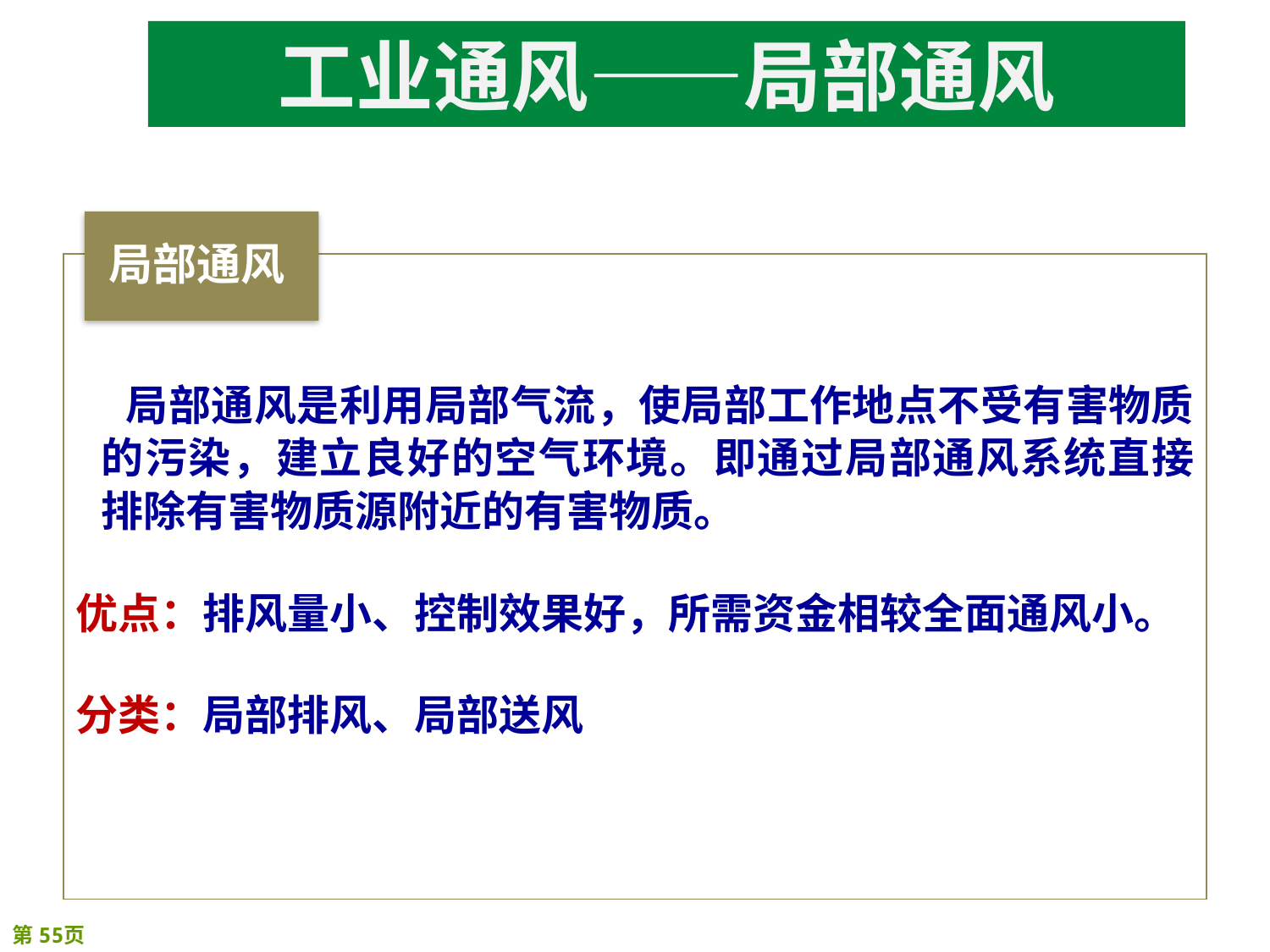

# 工业通风——局部通风
局部通风

    局部通风是利用局部气流，使局部工作地点不受有害物质的污染，建立良好的空气环境。即通过局部通风系统直接排除有害物质源附近的有害物质。
优点：排风量小、控制效果好，所需资金相较全面通风小。
分类：局部排风、局部送风